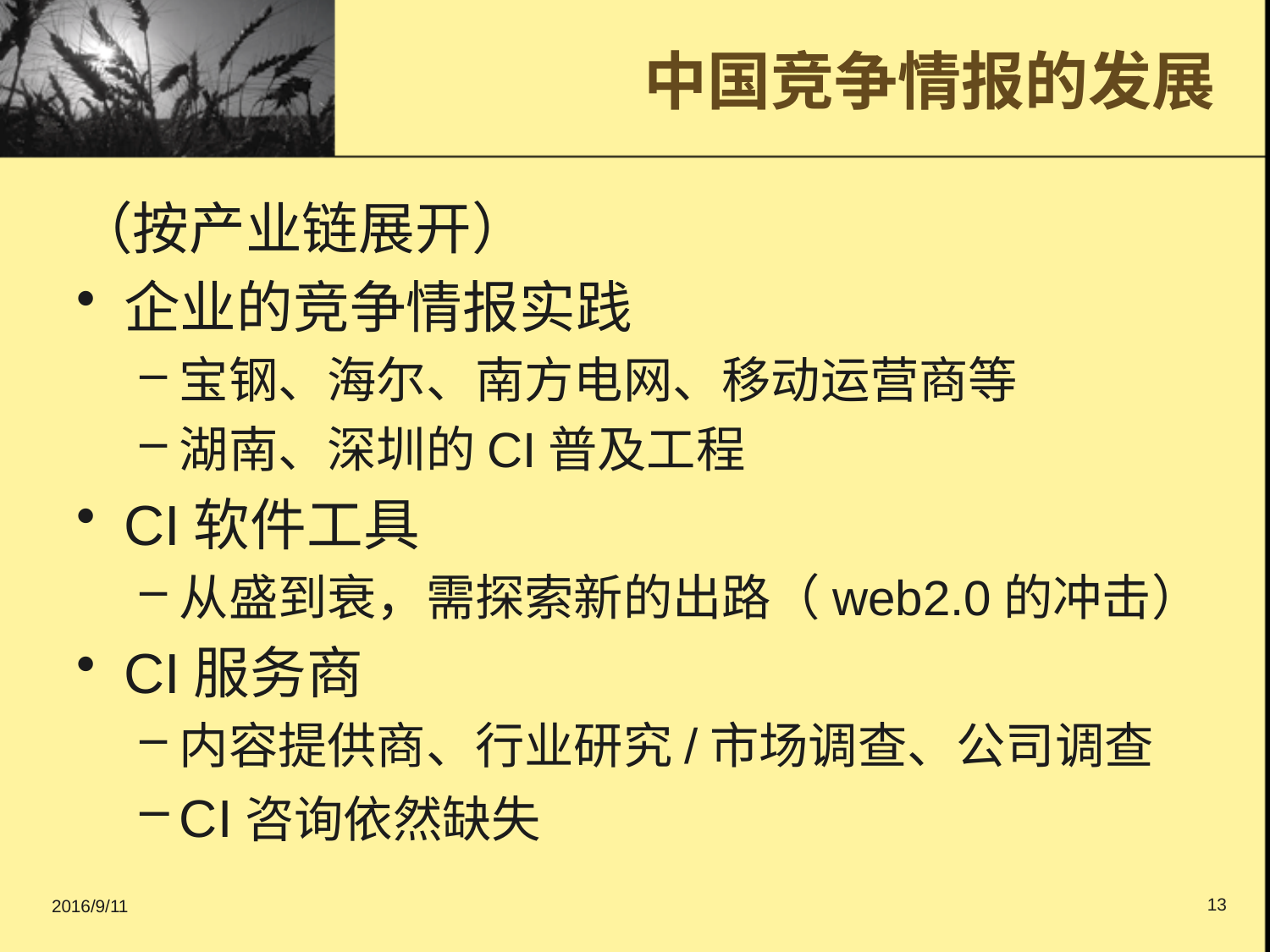

中国竞争情报的发展
（按产业链展开）
企业的竞争情报实践
宝钢、海尔、南方电网、移动运营商等
湖南、深圳的CI普及工程
CI软件工具
从盛到衰，需探索新的出路（web2.0的冲击）
CI服务商
内容提供商、行业研究/市场调查、公司调查
CI咨询依然缺失

13
2016/9/11